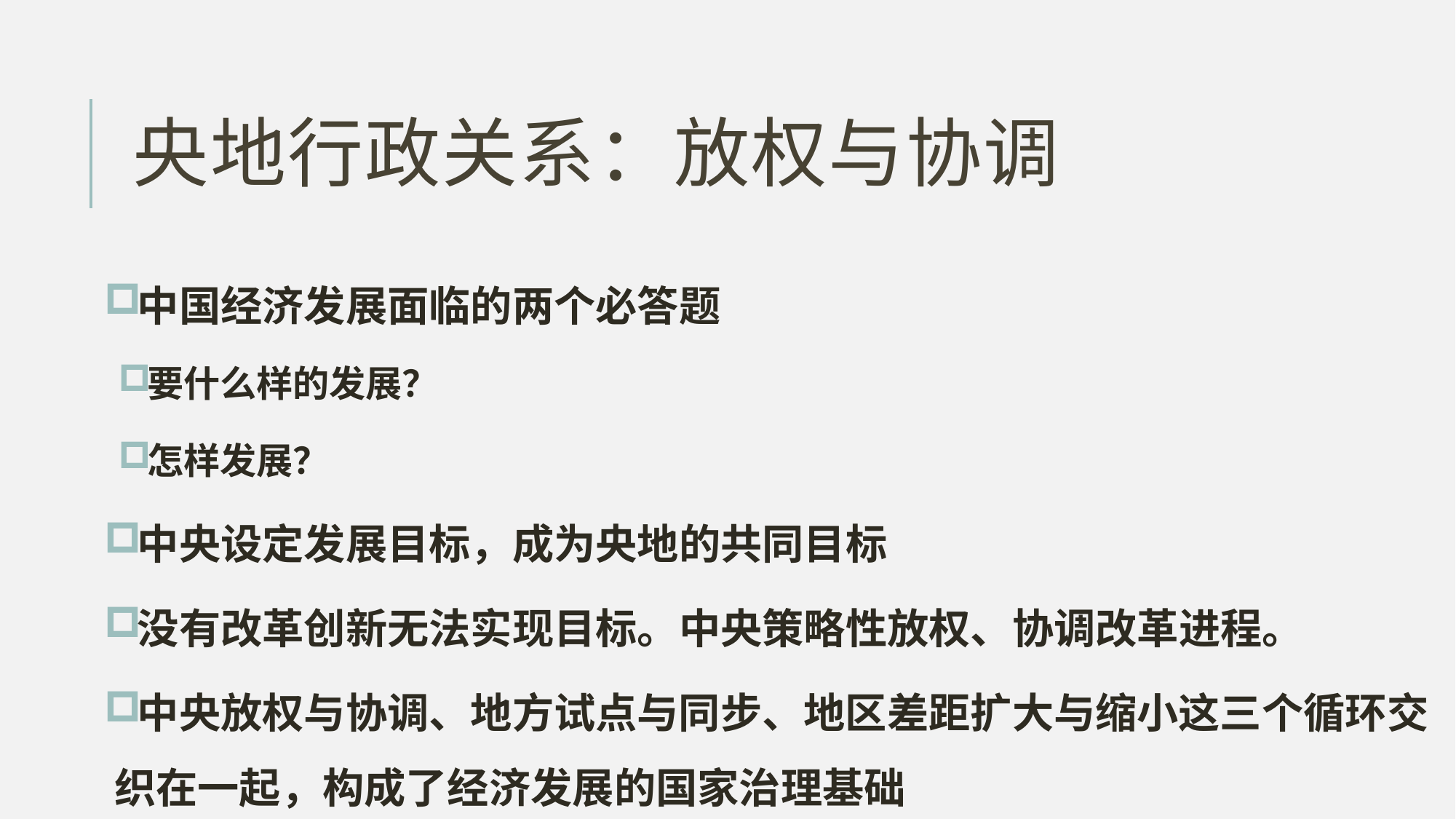

# 央地行政关系：放权与协调
中国经济发展面临的两个必答题
要什么样的发展？
怎样发展？
中央设定发展目标，成为央地的共同目标
没有改革创新无法实现目标。中央策略性放权、协调改革进程。
中央放权与协调、地方试点与同步、地区差距扩大与缩小这三个循环交织在一起，构成了经济发展的国家治理基础